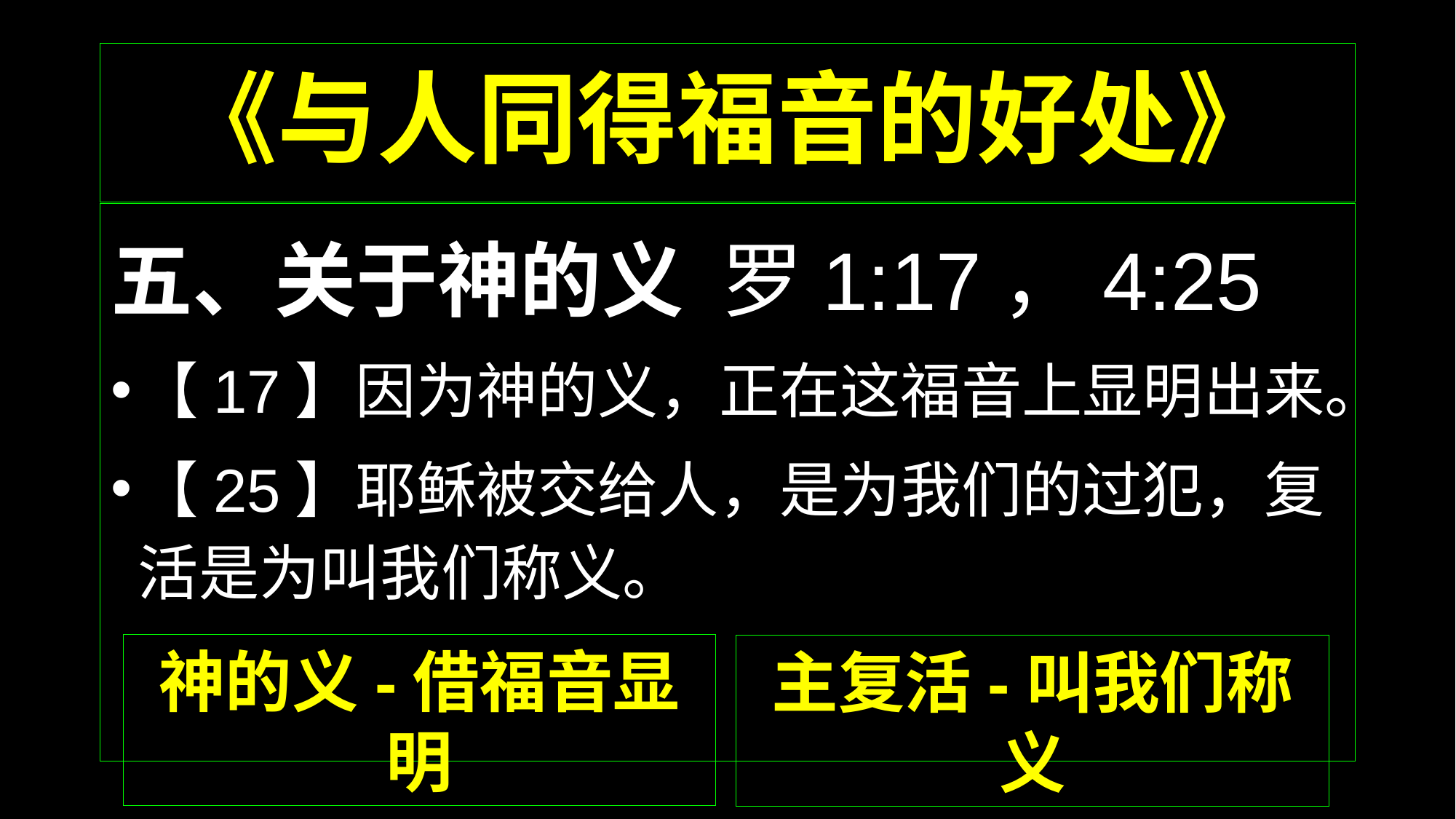

# 《与人同得福音的好处》
五、关于神的义  罗1:17，4:25
【17】因为神的义，正在这福音上显明出来。
【25】耶稣被交给人，是为我们的过犯，复活是为叫我们称义。
神的义-借福音显明
主复活-叫我们称义